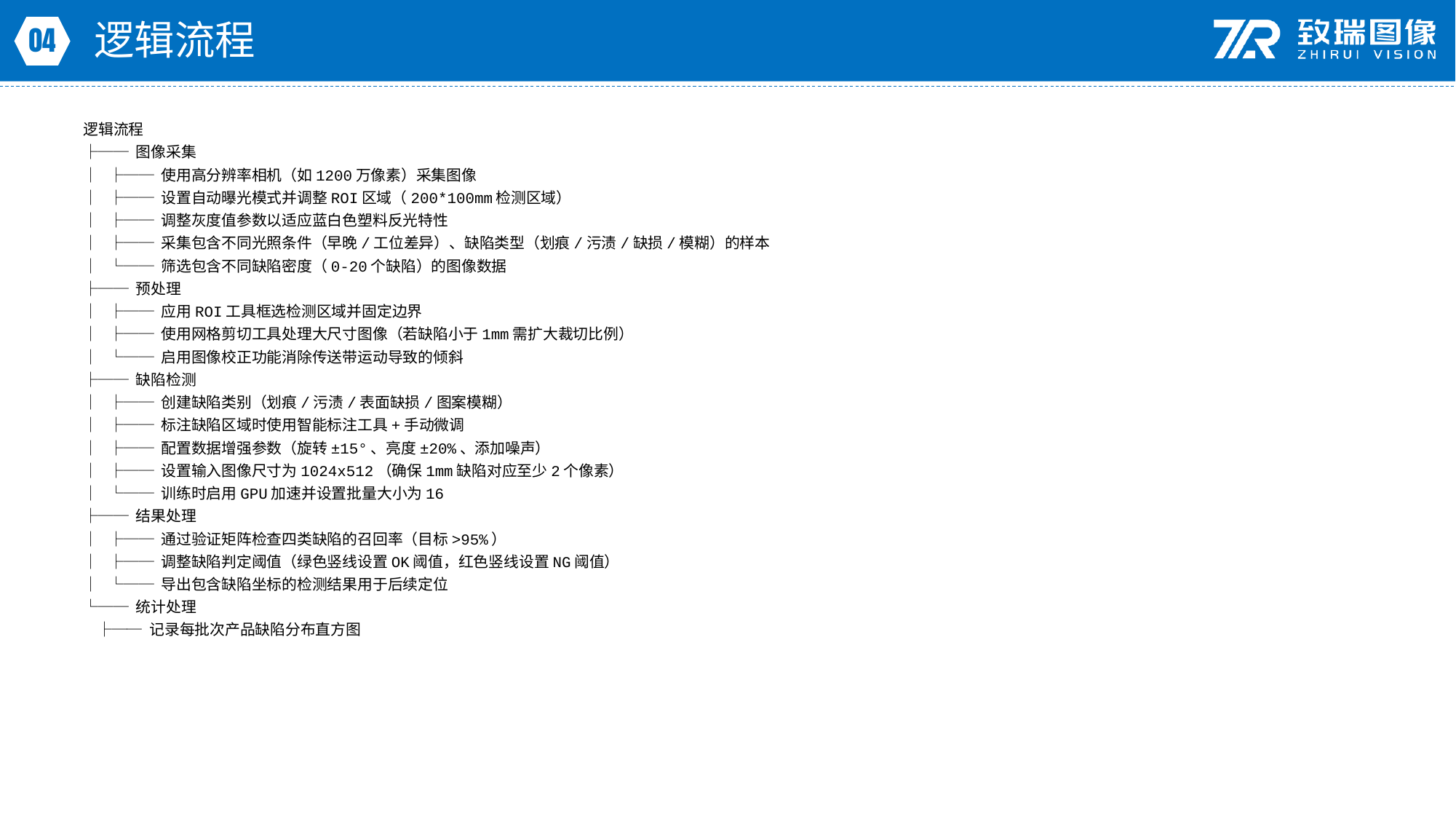

逻辑流程
04

逻辑流程
├── 图像采集
│   ├── 使用高分辨率相机（如1200万像素）采集图像
│   ├── 设置自动曝光模式并调整ROI区域（200*100mm检测区域）
│   ├── 调整灰度值参数以适应蓝白色塑料反光特性
│   ├── 采集包含不同光照条件（早晚/工位差异）、缺陷类型（划痕/污渍/缺损/模糊）的样本
│   └── 筛选包含不同缺陷密度（0-20个缺陷）的图像数据
├── 预处理
│   ├── 应用ROI工具框选检测区域并固定边界
│   ├── 使用网格剪切工具处理大尺寸图像（若缺陷小于1mm需扩大裁切比例）
│   └── 启用图像校正功能消除传送带运动导致的倾斜
├── 缺陷检测
│   ├── 创建缺陷类别（划痕/污渍/表面缺损/图案模糊）
│   ├── 标注缺陷区域时使用智能标注工具+手动微调
│   ├── 配置数据增强参数（旋转±15°、亮度±20%、添加噪声）
│   ├── 设置输入图像尺寸为1024x512（确保1mm缺陷对应至少2个像素）
│   └── 训练时启用GPU加速并设置批量大小为16
├── 结果处理
│   ├── 通过验证矩阵检查四类缺陷的召回率（目标>95%）
│   ├── 调整缺陷判定阈值（绿色竖线设置OK阈值，红色竖线设置NG阈值）
│   └── 导出包含缺陷坐标的检测结果用于后续定位
└── 统计处理
    ├── 记录每批次产品缺陷分布直方图